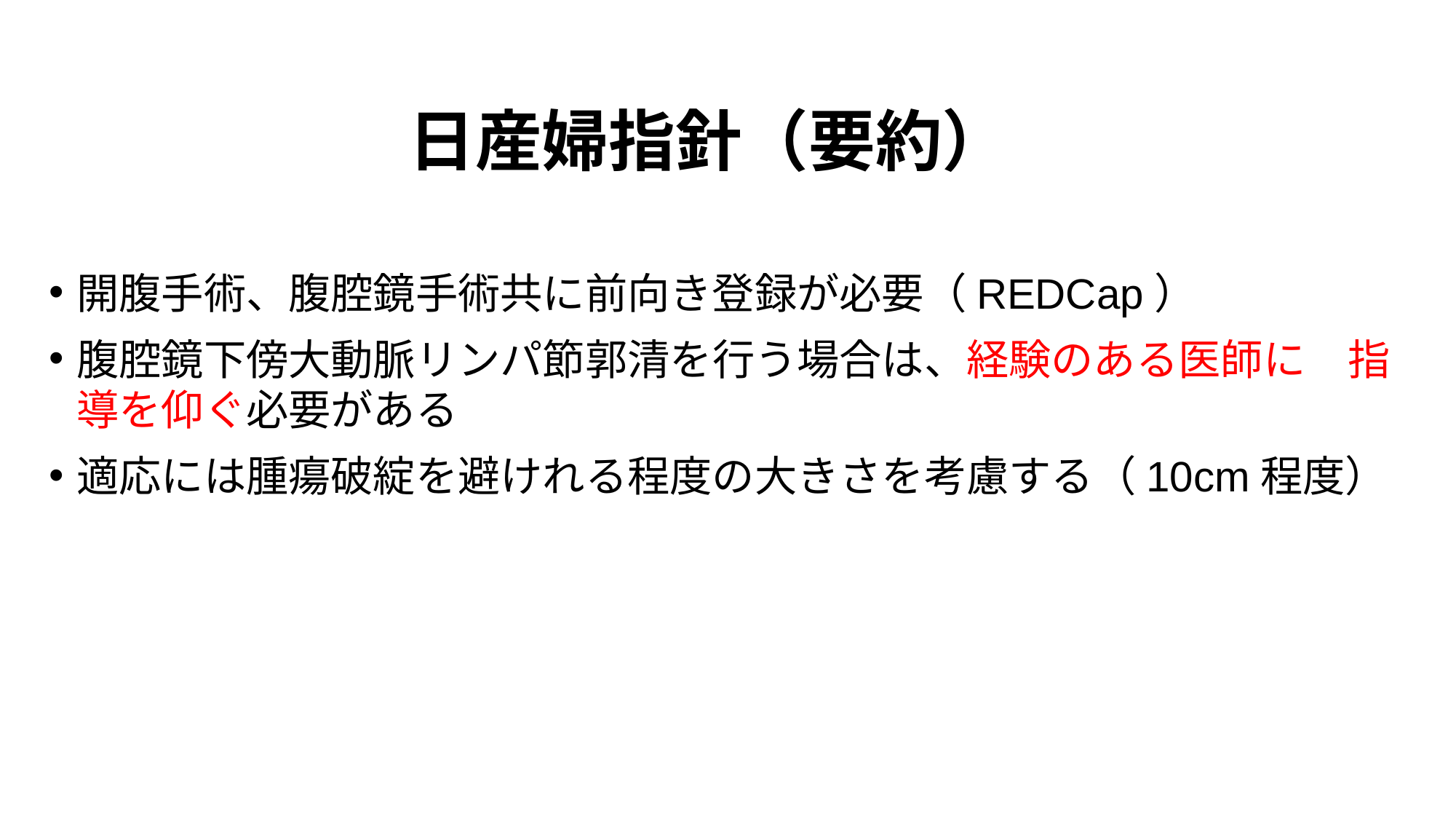

# 日産婦指針（要約）
開腹手術、腹腔鏡手術共に前向き登録が必要（REDCap）
腹腔鏡下傍大動脈リンパ節郭清を行う場合は、経験のある医師に　指導を仰ぐ必要がある
適応には腫瘍破綻を避けれる程度の大きさを考慮する（10cm程度）